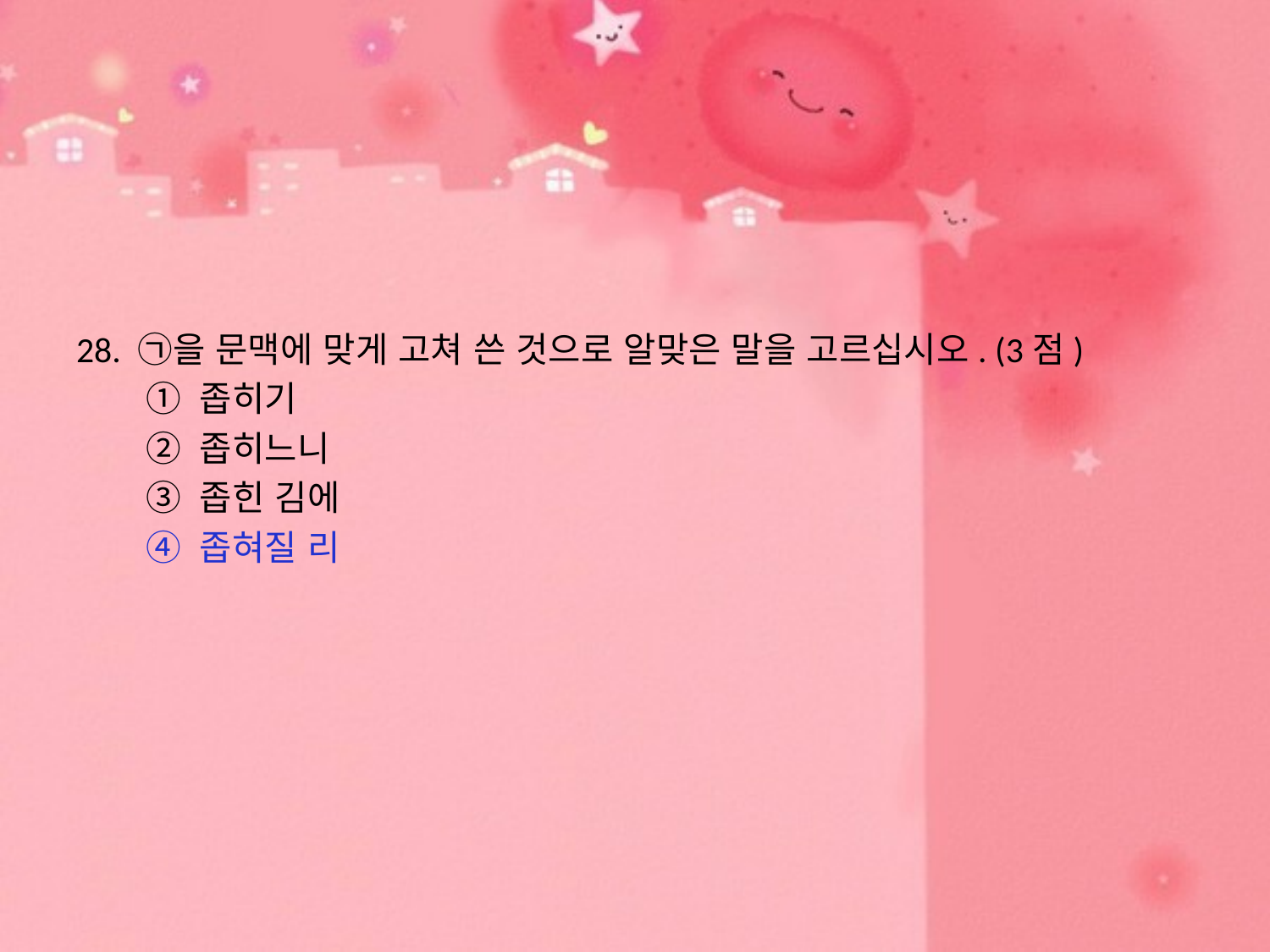

#

28. ㉠을 문맥에 맞게 고쳐 쓴 것으로 알맞은 말을 고르십시오. (3점)
       ① 좁히기
       ② 좁히느니
       ③ 좁힌 김에
       ④ 좁혀질 리